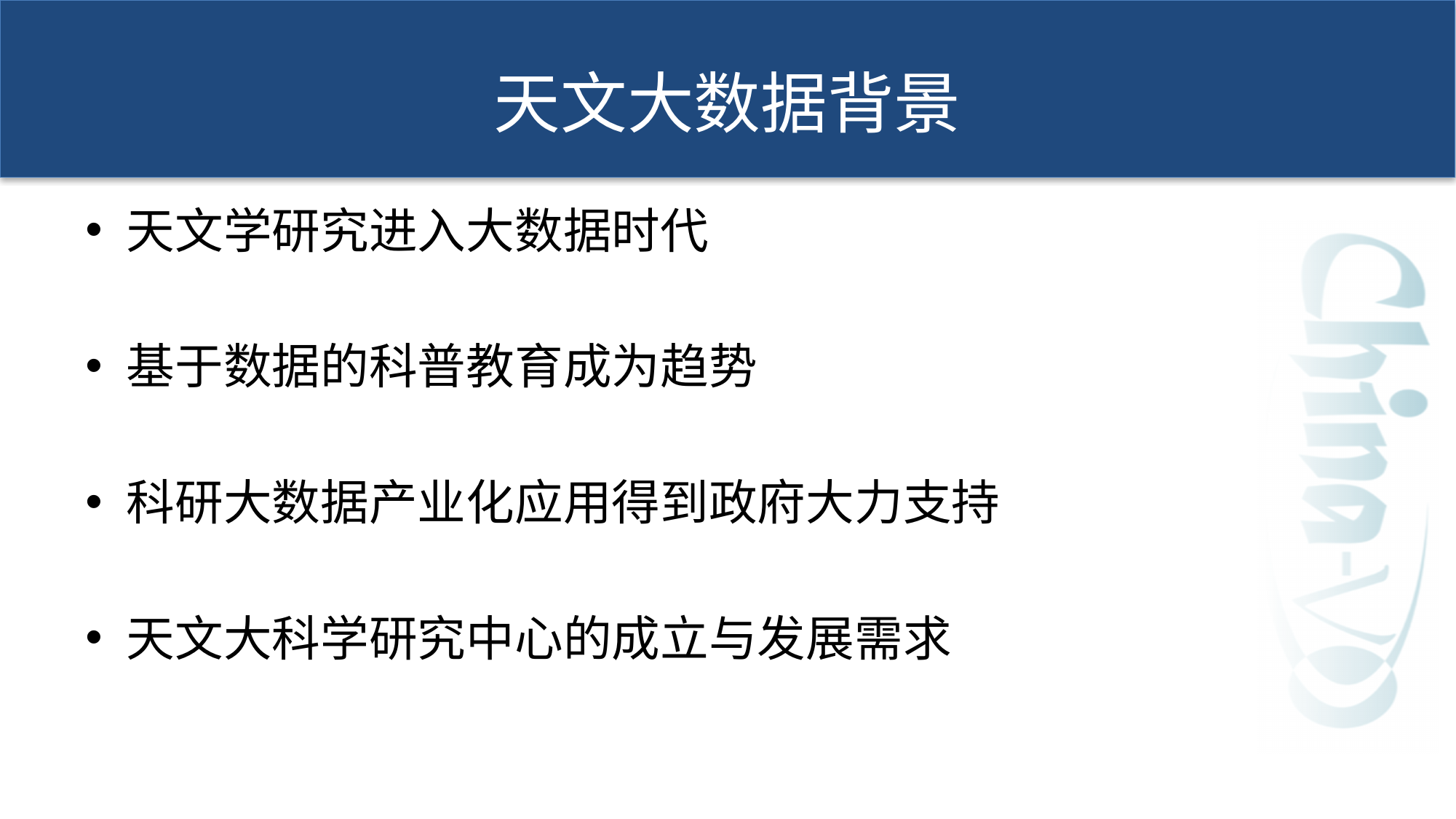

# 天文大数据背景
天文学研究进入大数据时代

基于数据的科普教育成为趋势

科研大数据产业化应用得到政府大力支持

天文大科学研究中心的成立与发展需求